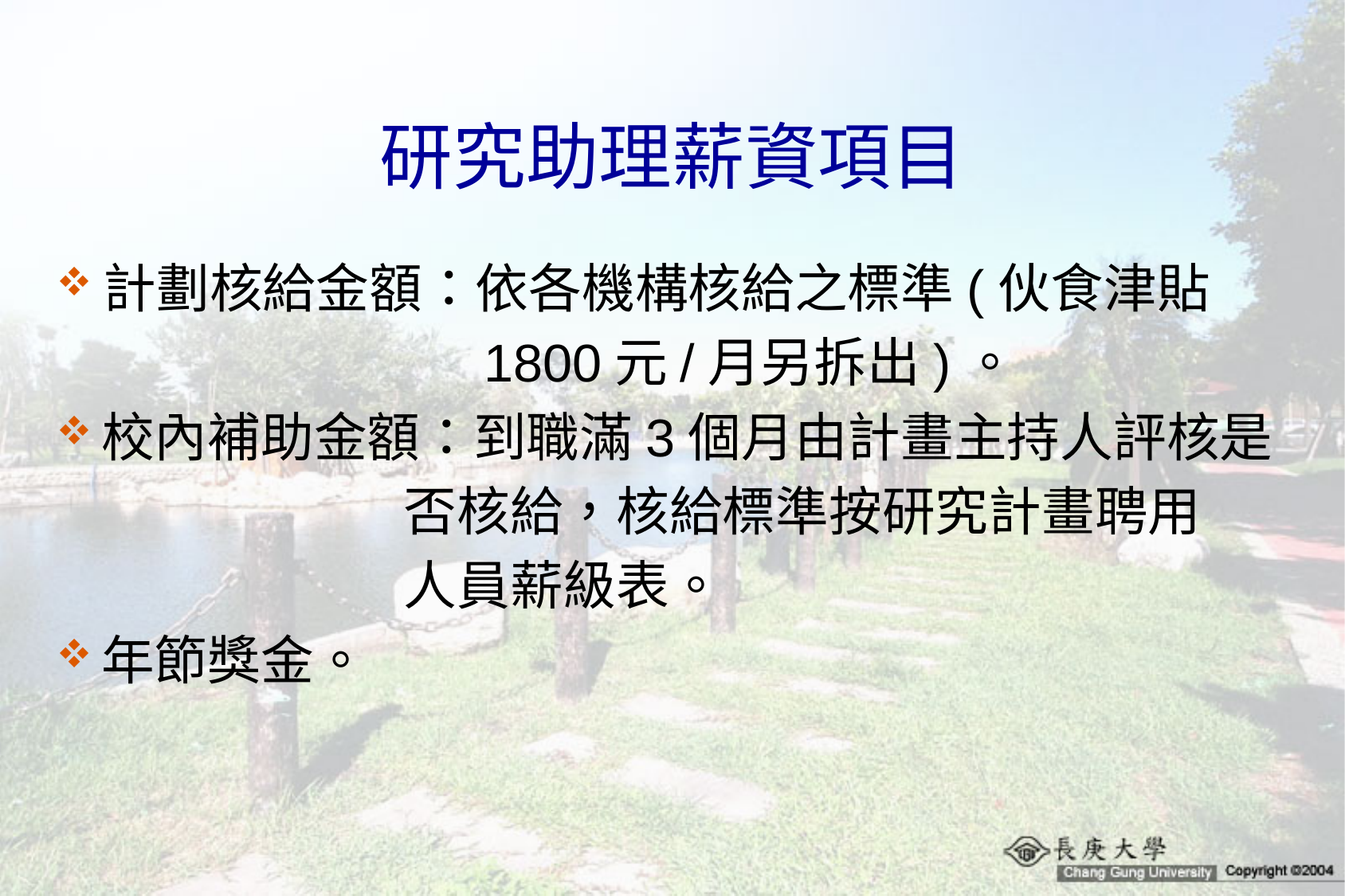

# 研究助理薪資項目
計劃核給金額：依各機構核給之標準(伙食津貼
                             1800元/月另拆出)。
校內補助金額：到職滿3個月由計畫主持人評核是
                            否核給，核給標準按研究計畫聘用
                            人員薪級表。
年節獎金。